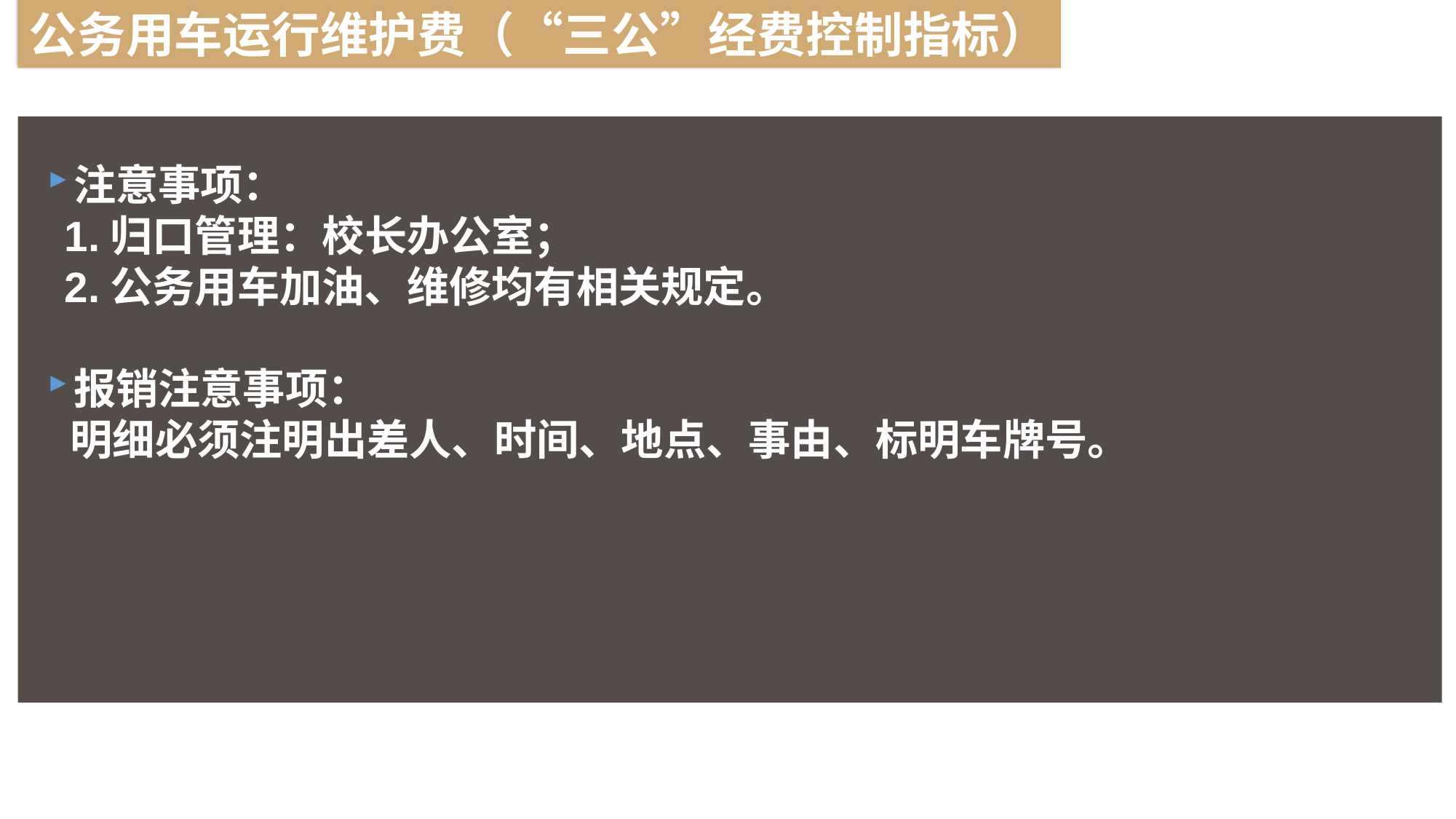

公务用车运行维护费（“三公”经费控制指标）

注意事项：
  1.归口管理：校长办公室；
  2.公务用车加油、维修均有相关规定。

报销注意事项：
  明细必须注明出差人、时间、地点、事由、标明车牌号。
指因业务需要的临时用款，如职工预借的差旅费等。